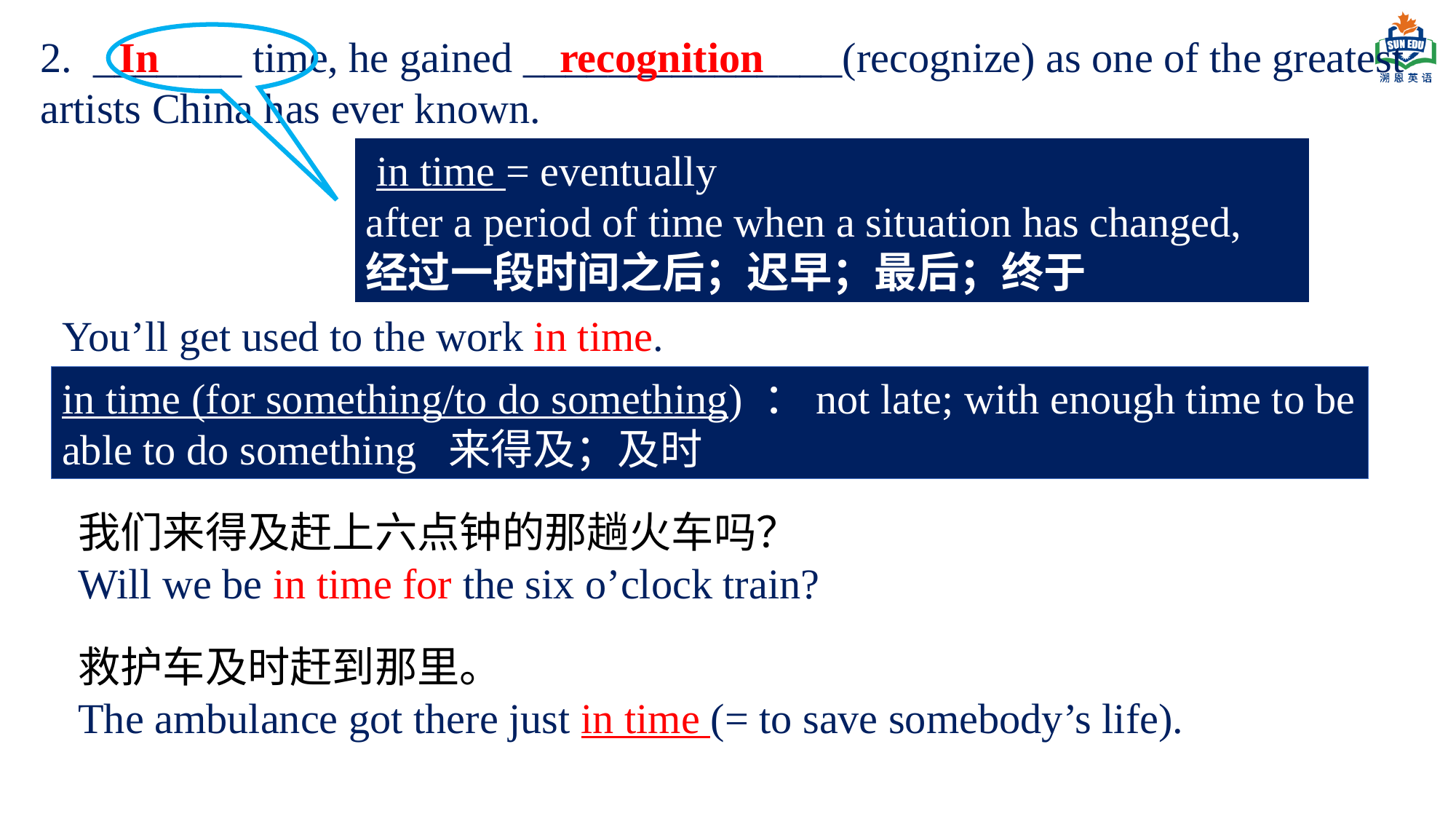

recognition
2.  _______ time, he gained _______________(recognize) as one of the greatest artists China has ever known.
In
 in time = eventually
after a period of time when a situation has changed,
经过一段时间之后；迟早；最后；终于
You’ll get used to the work in time.
in time (for something/to do something) ：not late; with enough time to be able to do something  来得及；及时
我们来得及赶上六点钟的那趟火车吗？
Will we be in time for the six o’clock train?
救护车及时赶到那里。
The ambulance got there just in time (= to save somebody’s life).